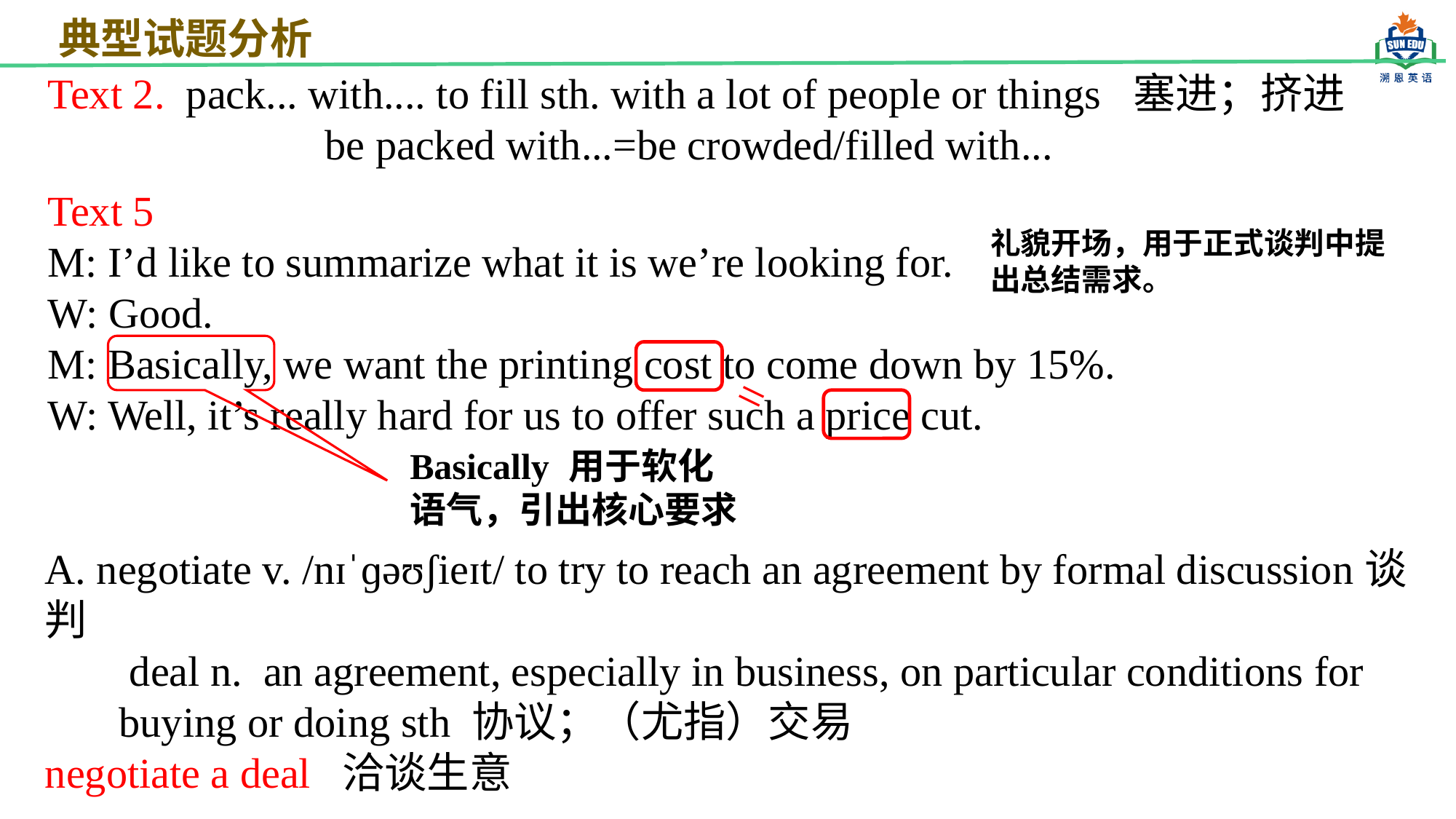

典型试题分析
Text 2.  pack... with.... to fill sth. with a lot of people or things  塞进；挤进
                          be packed with...=be crowded/filled with...
Text 5
M: I’d like to summarize what it is we’re looking for.
W: Good.
M: Basically, we want the printing cost to come down by 15%.
W: Well, it’s really hard for us to offer such a price cut.
礼貌开场，用于正式谈判中提出总结需求。

=

Basically 用于软化语气，引出核心要求
A. negotiate v. /nɪˈɡəʊʃieɪt/ to try to reach an agreement by formal discussion谈判
        deal n.  an agreement, especially in business, on particular conditions for
       buying or doing sth 协议；（尤指）交易
negotiate a deal  洽谈生意